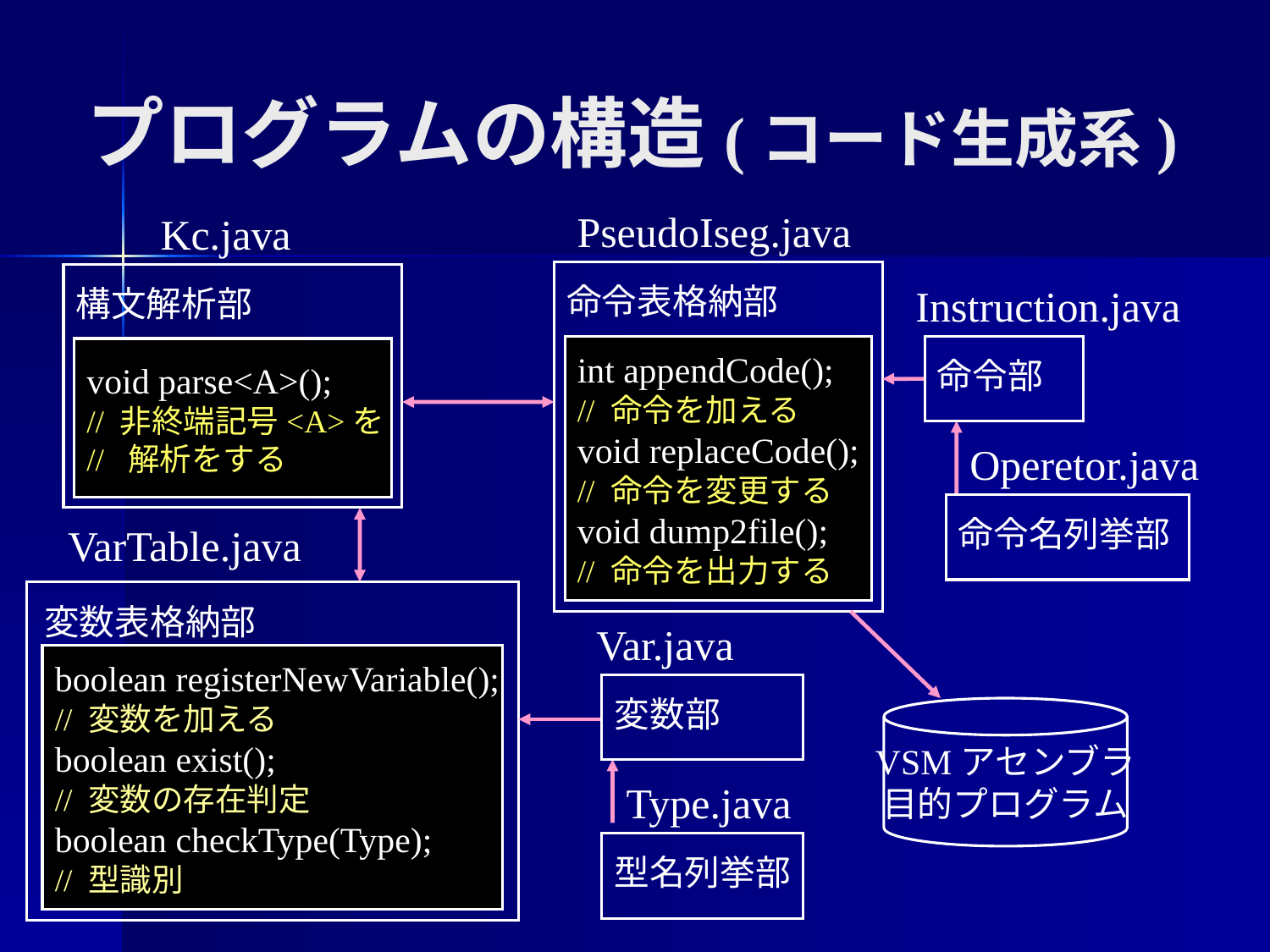

プログラムの構造(コード生成系)
PseudoIseg.java
Kc.java

命令表格納部
Instruction.java
構文解析部
int appendCode();
// 命令を加える
void replaceCode();
// 命令を変更する
void dump2file();
// 命令を出力する

void parse<A>();
// 非終端記号<A>を
//  解析をする
命令部

Operetor.java

命令名列挙部

VarTable.java

変数表格納部

Var.java
boolean registerNewVariable();
// 変数を加える
boolean exist();
// 変数の存在判定
boolean checkType(Type);
// 型識別

変数部
VSMアセンブラ
目的プログラム

Type.java

型名列挙部